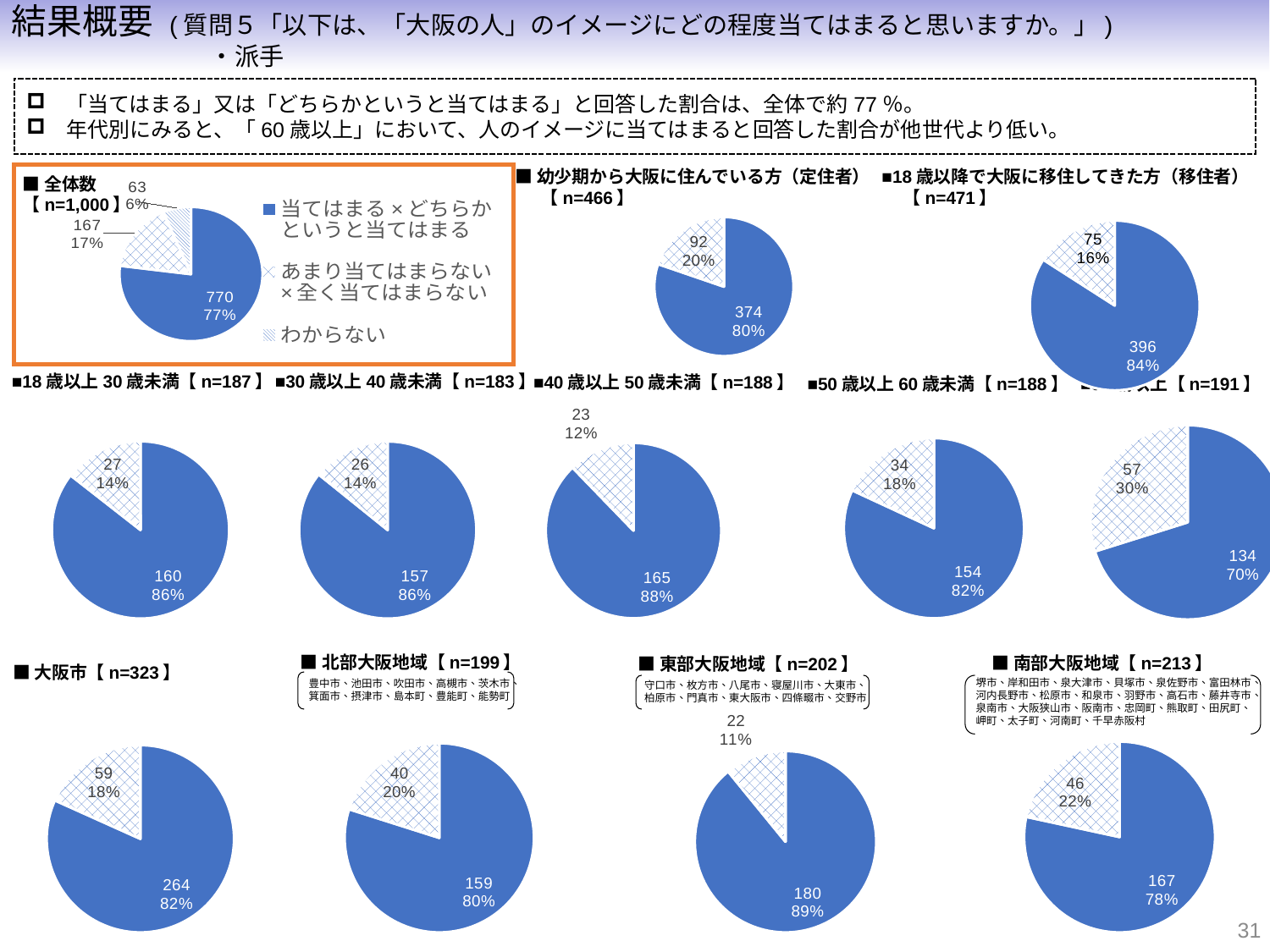

結果概要 (質問５「以下は、「大阪の人」のイメージにどの程度当てはまると思いますか。」)
　　　　　　　　・派手
「当てはまる」又は「どちらかというと当てはまる」と回答した割合は、全体で約77％。
年代別にみると、「60歳以上」において、人のイメージに当てはまると回答した割合が他世代より低い。
■幼少期から大阪に住んでいる方（定住者）
 　【n=466】
■18歳以降で大阪に移住してきた方（移住者）
　 【n=471】

### Chart

| Category | 派手 |
|---|---|
| 当てはまる×どちらかというと当てはまる | 770.0 |
| あまり当てはまらない×全く当てはまらない | 167.0 |
| わからない | 63.0 |
■全体数
【n=1,000】

### Chart

| Category | 18歳以降で大阪に移住してきた方（移住者） |
|---|---|
| 当てはまる×どちらかというと当てはまる | 396.0 |
| あまり当てはまらない×全く当てはまらない | 75.0 |

### Chart

| Category | 幼少期から大阪に住んでいる方（定住者） |
|---|---|
| 当てはまる×どちらかというと当てはまる | 374.0 |
| あまり当てはまらない×全く当てはまらない | 92.0 |
■30歳以上40歳未満【n=183】
■18歳以上30歳未満【n=187】
■40歳以上50歳未満【n=188】
■50歳以上60歳未満【n=188】
■60歳以上【n=191】

### Chart

| Category | 18歳以上30歳未満 |
|---|---|
| 当てはまる×どちらかというと当てはまる | 160.0 |
| あまり当てはまらない×全く当てはまらない | 27.0 |

### Chart

| Category | 30歳以上40歳未満 |
|---|---|
| 当てはまる×どちらかというと当てはまる | 157.0 |
| あまり当てはまらない×全く当てはまらない | 26.0 |

### Chart

| Category | 40歳以上50歳未満 |
|---|---|
| 当てはまる×どちらかというと当てはまる | 165.0 |
| あまり当てはまらない×全く当てはまらない | 23.0 |

### Chart

| Category | 50歳以上60歳未満 |
|---|---|
| 当てはまる×どちらかというと当てはまる | 154.0 |
| あまり当てはまらない×全く当てはまらない | 34.0 |

### Chart

| Category | 60歳以上86歳未満 |
|---|---|
| 当てはまる×どちらかというと当てはまる | 134.0 |
| あまり当てはまらない×全く当てはまらない | 57.0 |
■北部大阪地域【n=199】
■南部大阪地域【n=213】
■東部大阪地域【n=202】
■大阪市【n=323】
堺市、岸和田市、泉大津市、貝塚市、泉佐野市、富田林市、
河内長野市、松原市、和泉市、羽野市、高石市、藤井寺市、
泉南市、大阪狭山市、阪南市、忠岡町、熊取町、田尻町、
岬町、太子町、河南町、千早赤阪村
豊中市、池田市、吹田市、高槻市、茨木市、
箕面市、摂津市、島本町、豊能町、能勢町

守口市、枚方市、八尾市、寝屋川市、大東市、
柏原市、門真市、東大阪市、四條畷市、交野市

### Chart

| Category | 大阪市 |
|---|---|
| 当てはまる×どちらかというと当てはまる | 264.0 |
| あまり当てはまらない×全く当てはまらない | 59.0 |

### Chart

| Category | 北部大阪地域 |
|---|---|
| 当てはまる×どちらかというと当てはまる | 159.0 |
| あまり当てはまらない×全く当てはまらない | 40.0 |

### Chart

| Category | 東部大阪地域 |
|---|---|
| 当てはまる×どちらかというと当てはまる | 180.0 |
| あまり当てはまらない×全く当てはまらない | 22.0 |

### Chart

| Category | 南部大阪地域 |
|---|---|
| 当てはまる×どちらかというと当てはまる | 167.0 |
| あまり当てはまらない×全く当てはまらない | 46.0 |
31